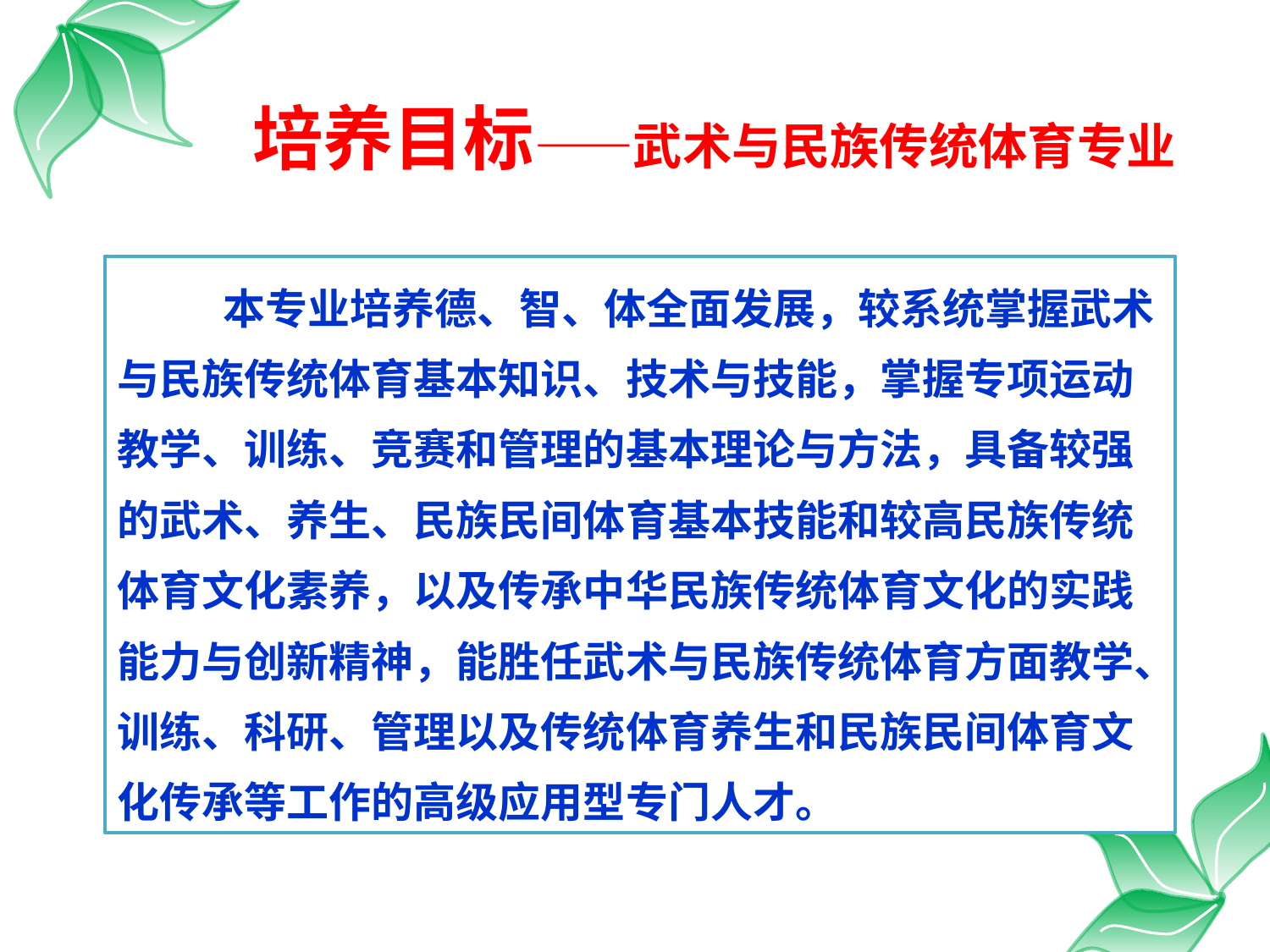

培养目标——武术与民族传统体育专业
          本专业培养德、智、体全面发展，较系统掌握武术与民族传统体育基本知识、技术与技能，掌握专项运动教学、训练、竞赛和管理的基本理论与方法，具备较强的武术、养生、民族民间体育基本技能和较高民族传统体育文化素养，以及传承中华民族传统体育文化的实践能力与创新精神，能胜任武术与民族传统体育方面教学、训练、科研、管理以及传统体育养生和民族民间体育文化传承等工作的高级应用型专门人才。